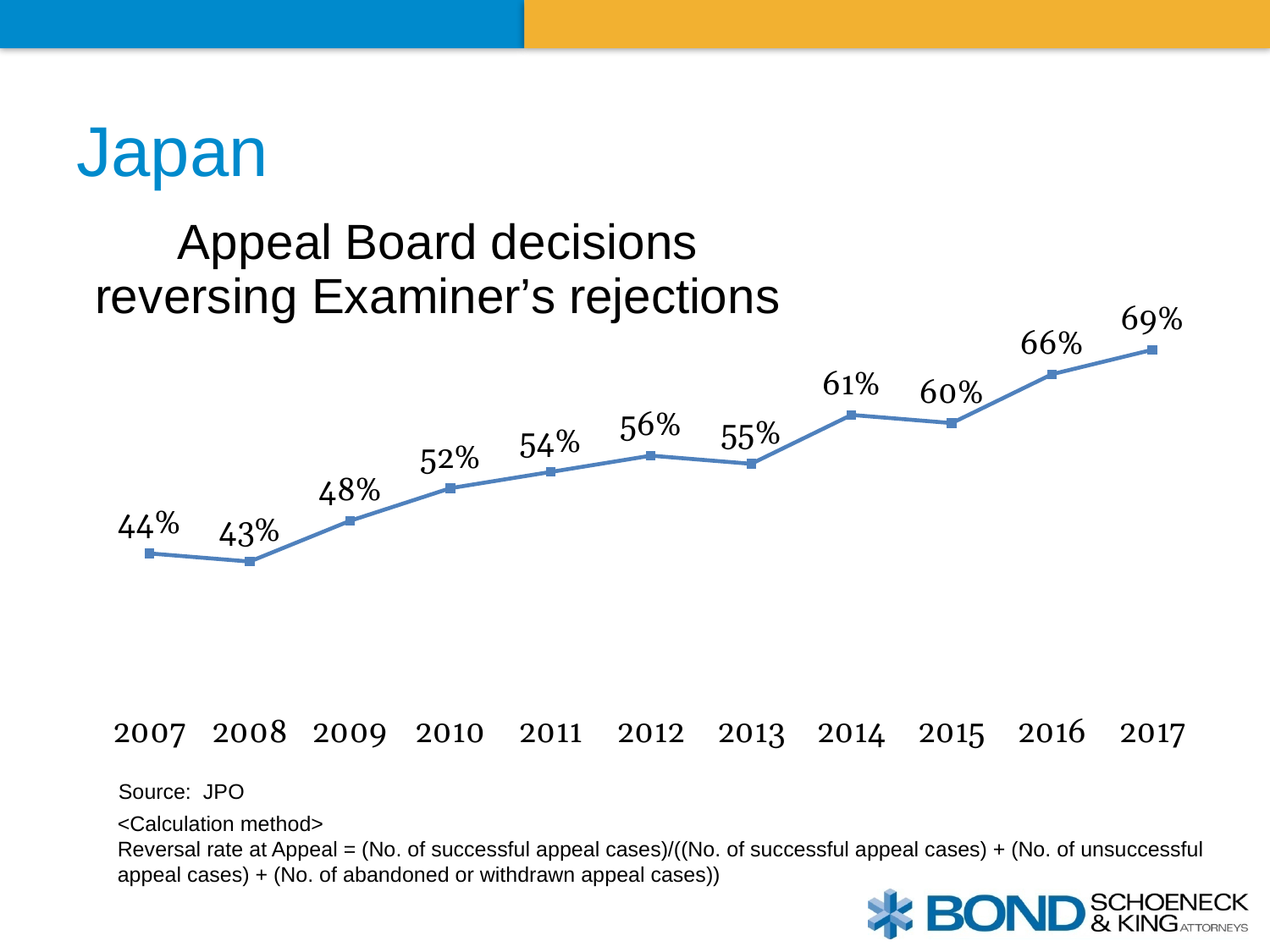

# Japan

### Chart: Appeal Board decisions reversing Examiner’s rejections

| Category | 系列 1 |
|---|---|
| 2007.0 | 0.44 |
| 2008.0 | 0.43 |
| 2009.0 | 0.48 |
| 2010.0 | 0.52 |
| 2011.0 | 0.54 |
| 2012.0 | 0.56 |
| 2013.0 | 0.55 |
| 2014.0 | 0.61 |
| 2015.0 | 0.6 |
| 2016.0 | 0.66 |
| 2017.0 | 0.69 |
Source:  JPO
<Calculation method>
Reversal rate at Appeal = (No. of successful appeal cases)/((No. of successful appeal cases) + (No. of unsuccessful appeal cases) + (No. of abandoned or withdrawn appeal cases))